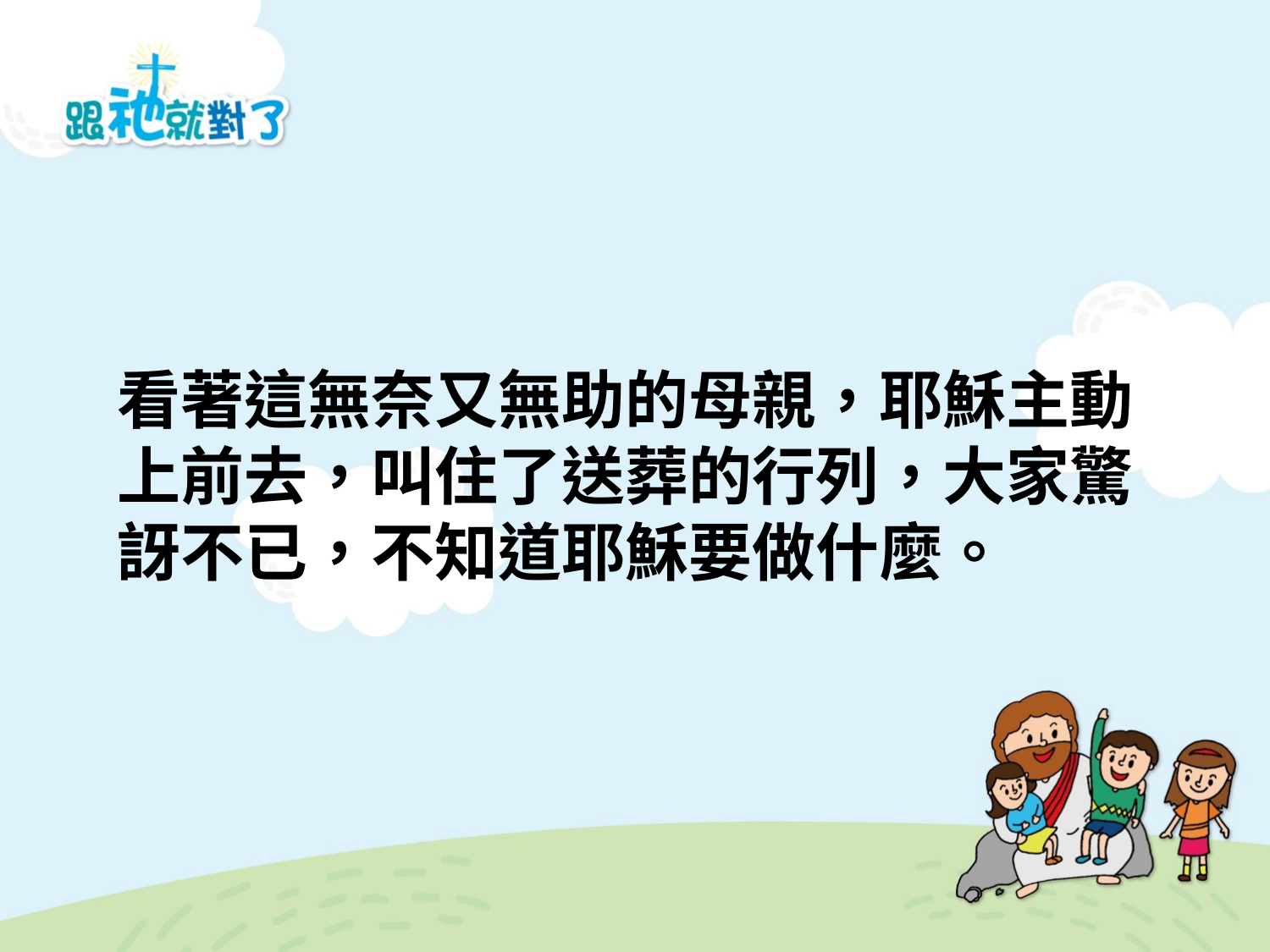

看著這無奈又無助的母親，耶穌主動上前去，叫住了送葬的行列，大家驚訝不已，不知道耶穌要做什麼。